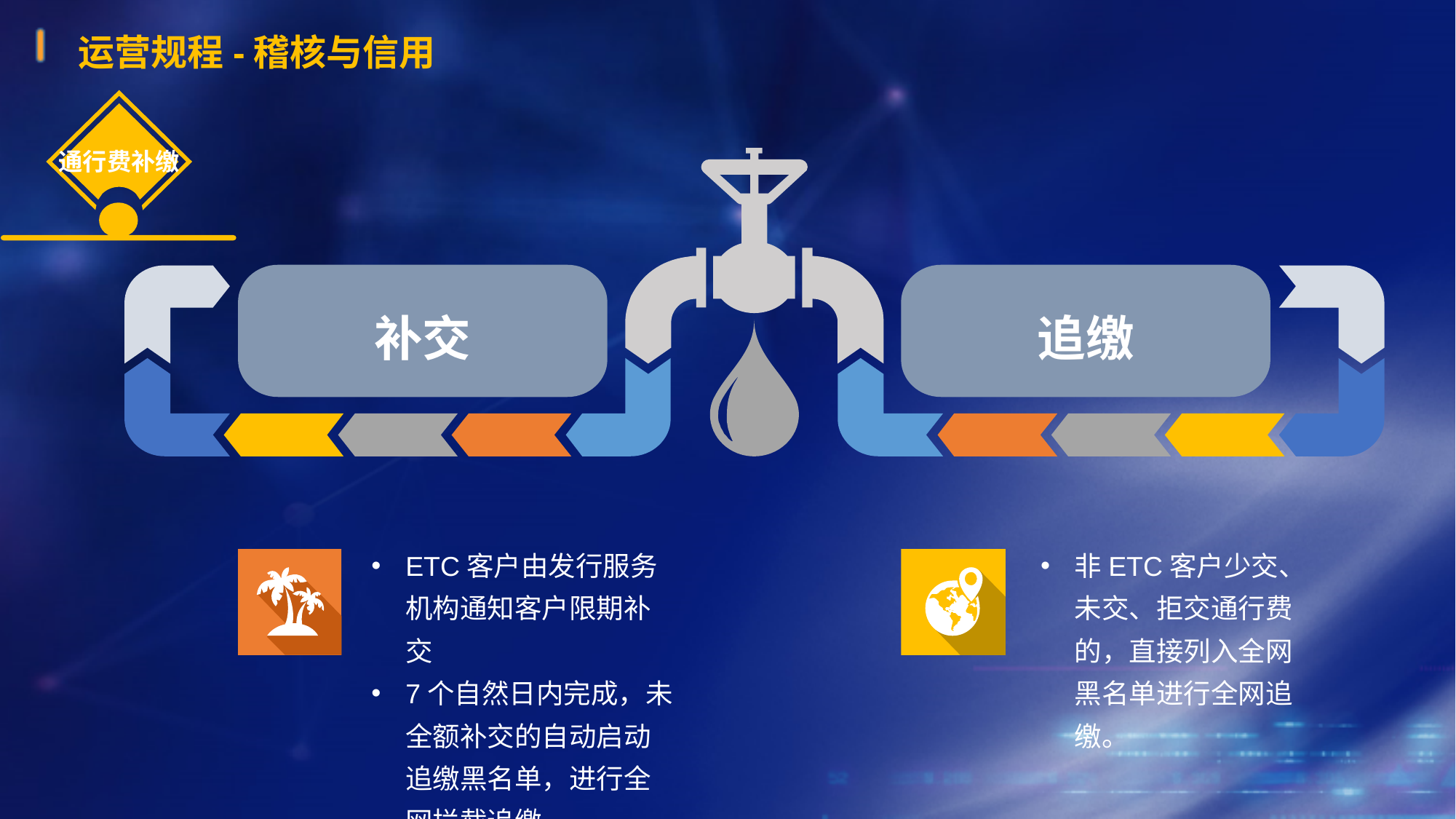

运营规程-稽核与信用
通行费补缴

补交
追缴

ETC客户由发行服务机构通知客户限期补交
7个自然日内完成，未全额补交的自动启动追缴黑名单，进行全网拦截追缴。

非ETC客户少交、未交、拒交通行费的，直接列入全网黑名单进行全网追缴。